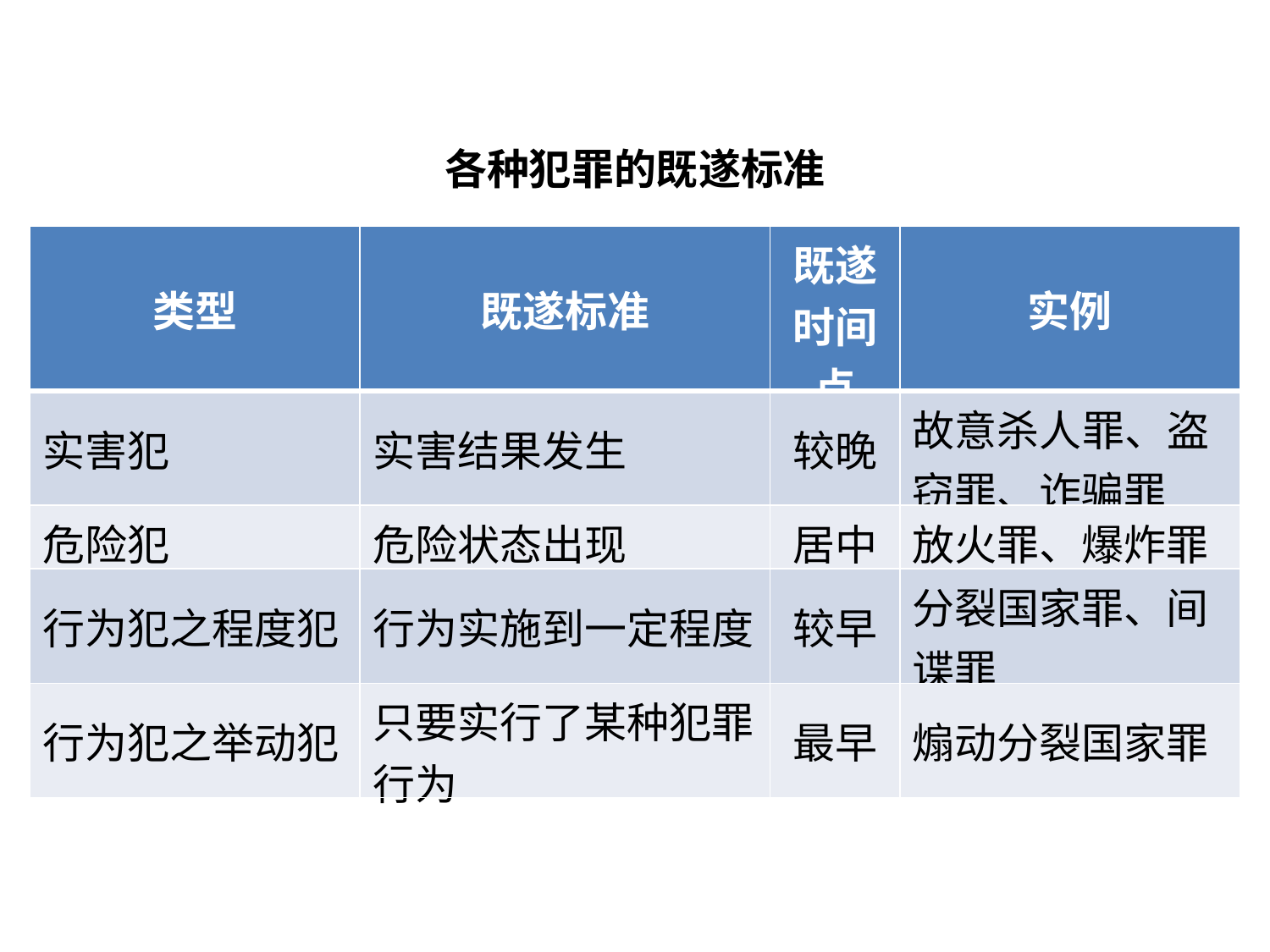

各种犯罪的既遂标准
| 类型 | 既遂标准 | 既遂 时间点 | 实例 |
| --- | --- | --- | --- |
| 实害犯 | 实害结果发生 | 较晚 | 故意杀人罪、盗窃罪、诈骗罪 |
| 危险犯 | 危险状态出现 | 居中 | 放火罪、爆炸罪 |
| 行为犯之程度犯 | 行为实施到一定程度 | 较早 | 分裂国家罪、间谍罪 |
| 行为犯之举动犯 | 只要实行了某种犯罪行为 | 最早 | 煽动分裂国家罪 |